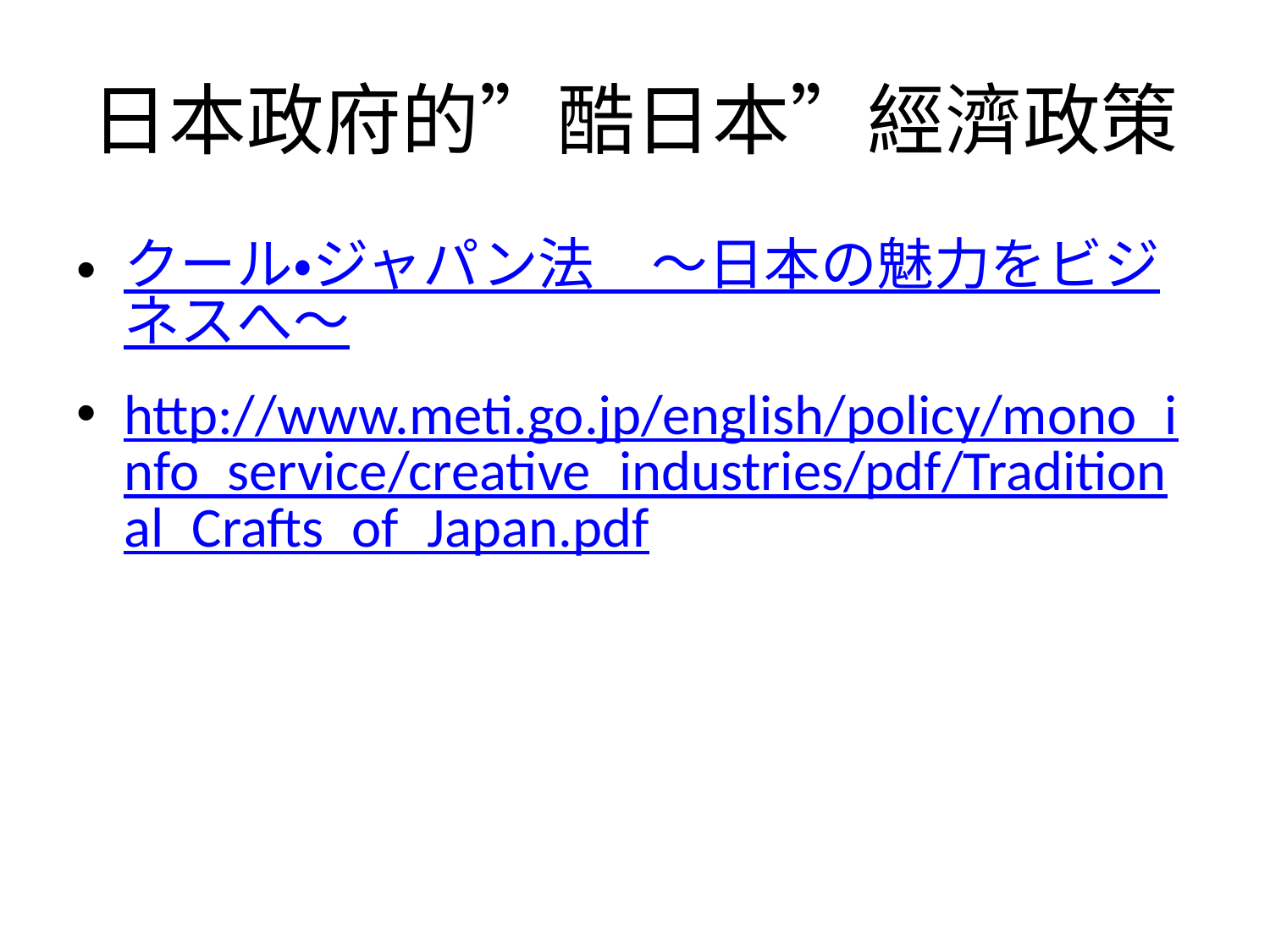

# 日本政府的”酷日本”經濟政策
クール・ジャパン法　～日本の魅力をビジネスへ～
http://www.meti.go.jp/english/policy/mono_info_service/creative_industries/pdf/Traditional_Crafts_of_Japan.pdf